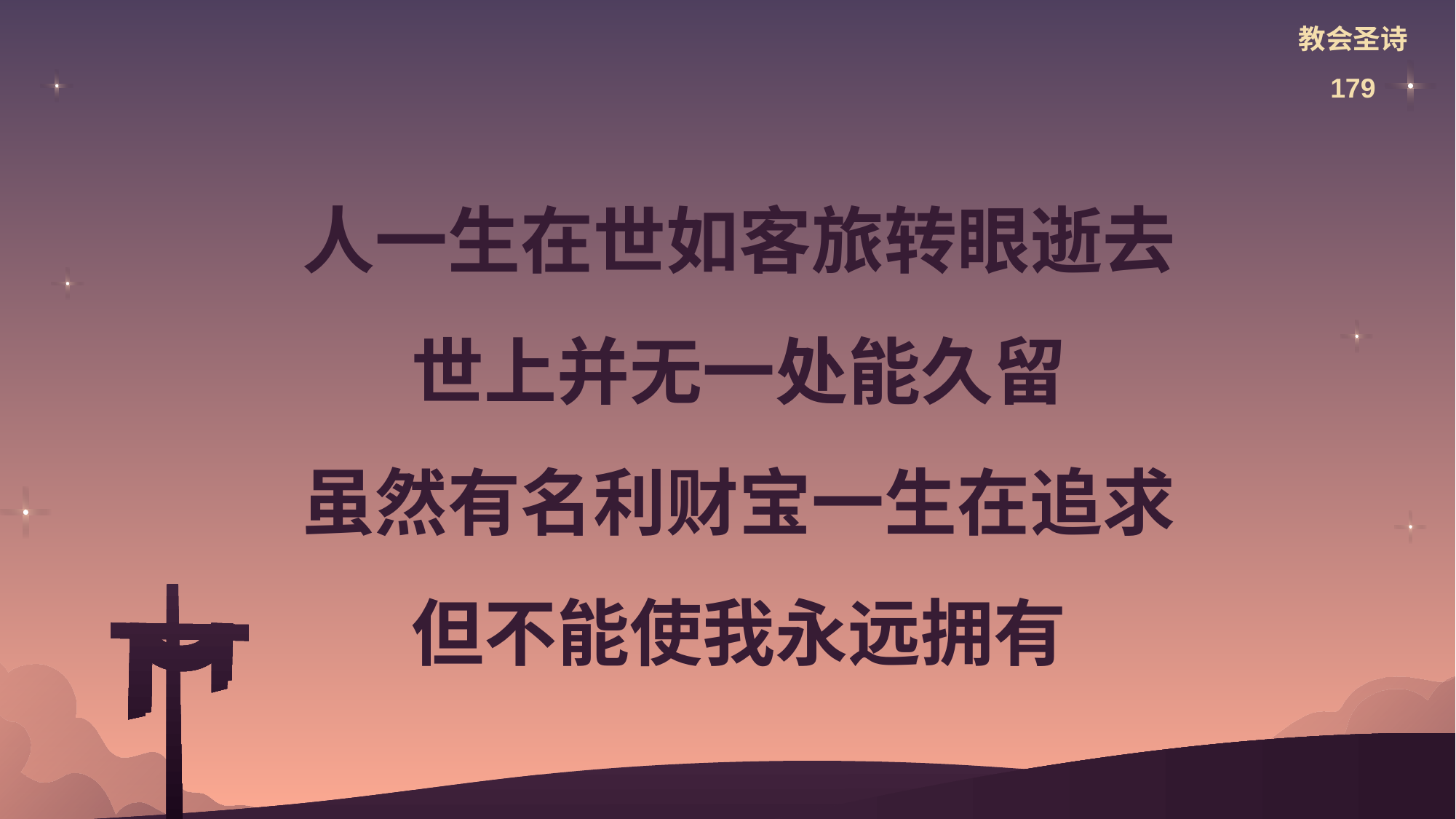

教会圣诗 179
人一生在世如客旅转眼逝去
世上并无一处能久留
虽然有名利财宝一生在追求
但不能使我永远拥有